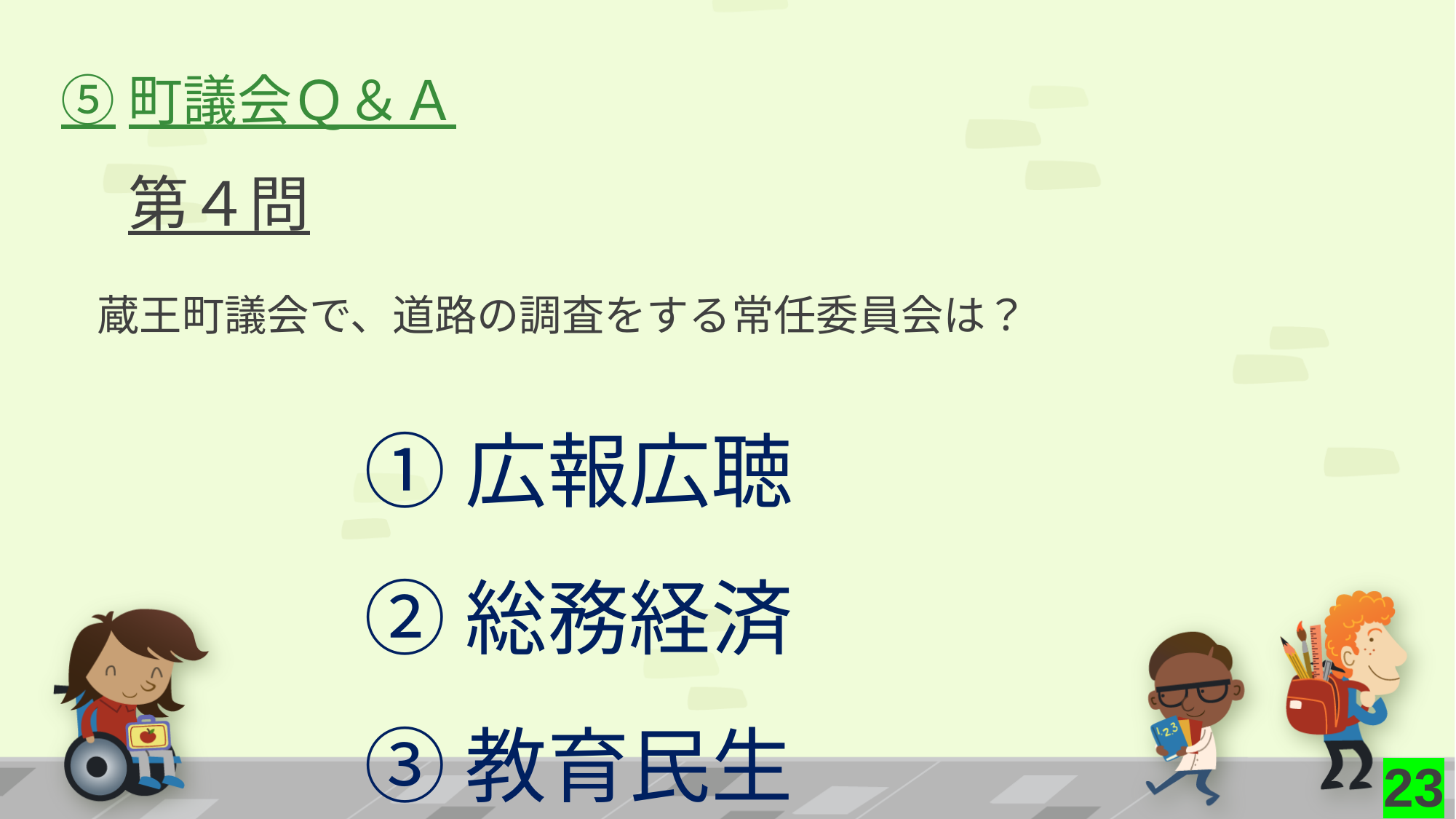

⑤町議会Ｑ＆Ａ
第４問
蔵王町議会で、道路の調査をする常任委員会は？
①広報広聴
②総務経済
③教育民生
23